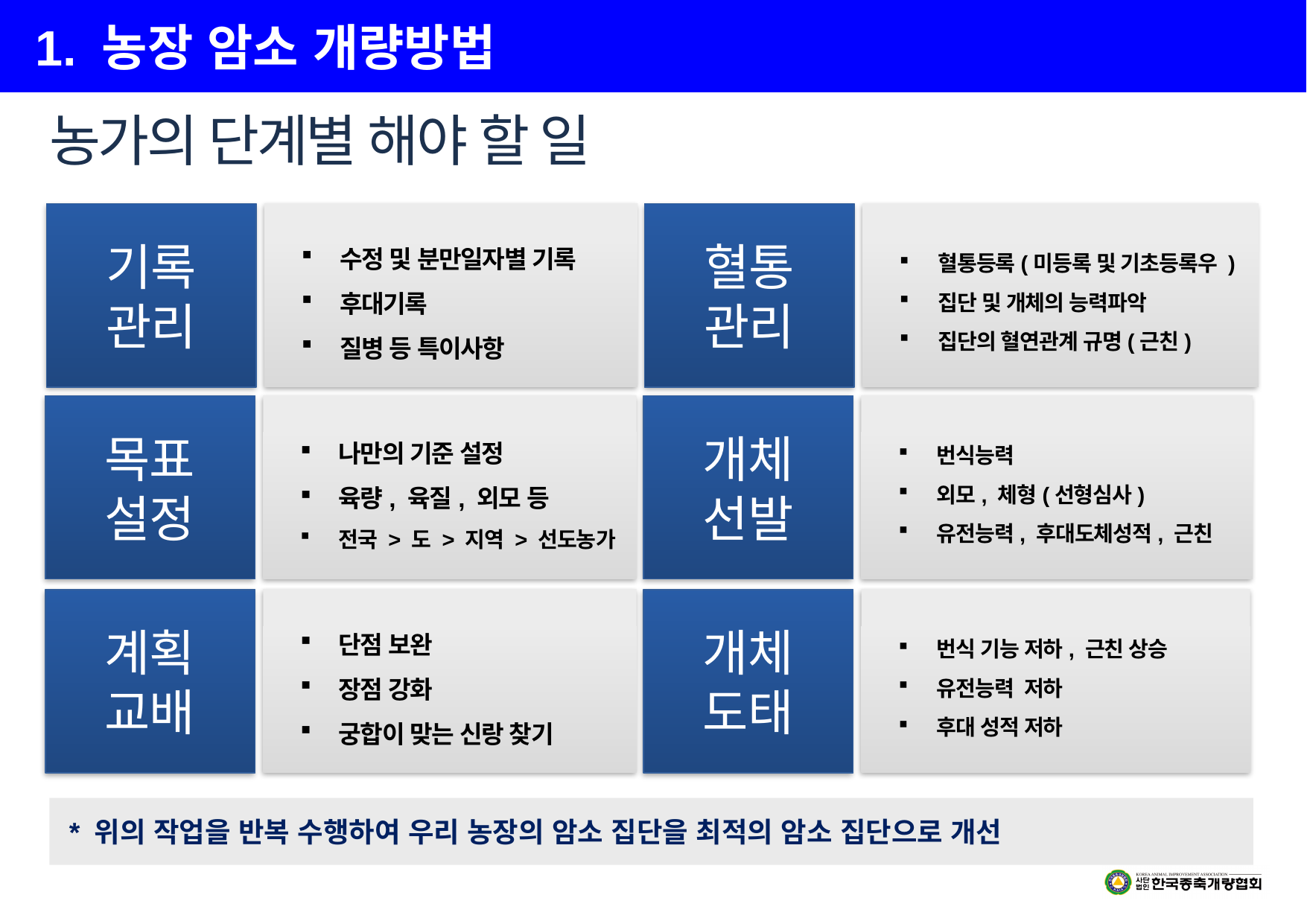

|  |
| --- |

1. 농장 암소 개량방법
# 농가의 단계별 해야 할 일
기록
관리
수정 및 분만일자별 기록
후대기록
질병 등 특이사항
혈통
관리
혈통등록(미등록 및 기초등록우 )
집단 및 개체의 능력파악
집단의 혈연관계 규명(근친)
목표
설정
나만의 기준 설정
육량, 육질, 외모 등
전국 > 도 > 지역 > 선도농가
개체
선발
번식능력
외모, 체형(선형심사)
유전능력, 후대도체성적, 근친
계획
교배
단점 보완
장점 강화
궁합이 맞는 신랑 찾기
개체
도태
번식 기능 저하, 근친 상승
유전능력  저하
후대 성적 저하
 * 위의 작업을 반복 수행하여 우리 농장의 암소 집단을 최적의 암소 집단으로 개선